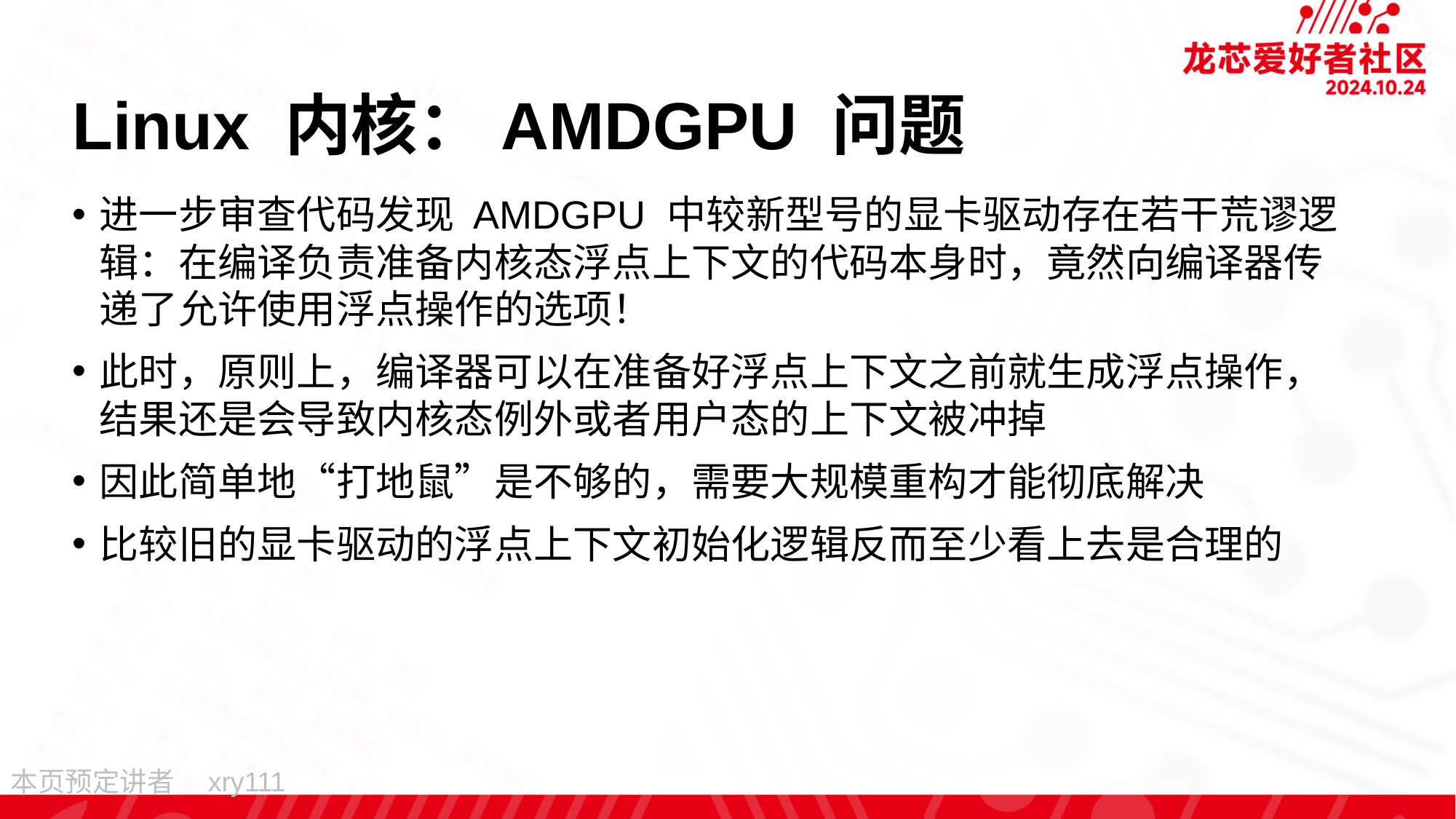

# Linux 内核：AMDGPU 问题
进一步审查代码发现 AMDGPU 中较新型号的显卡驱动存在若干荒谬逻辑：在编译负责准备内核态浮点上下文的代码本身时，竟然向编译器传递了允许使用浮点操作的选项！
此时，原则上，编译器可以在准备好浮点上下文之前就生成浮点操作，结果还是会导致内核态例外或者用户态的上下文被冲掉
因此简单地“打地鼠”是不够的，需要大规模重构才能彻底解决
比较旧的显卡驱动的浮点上下文初始化逻辑反而至少看上去是合理的
xry111